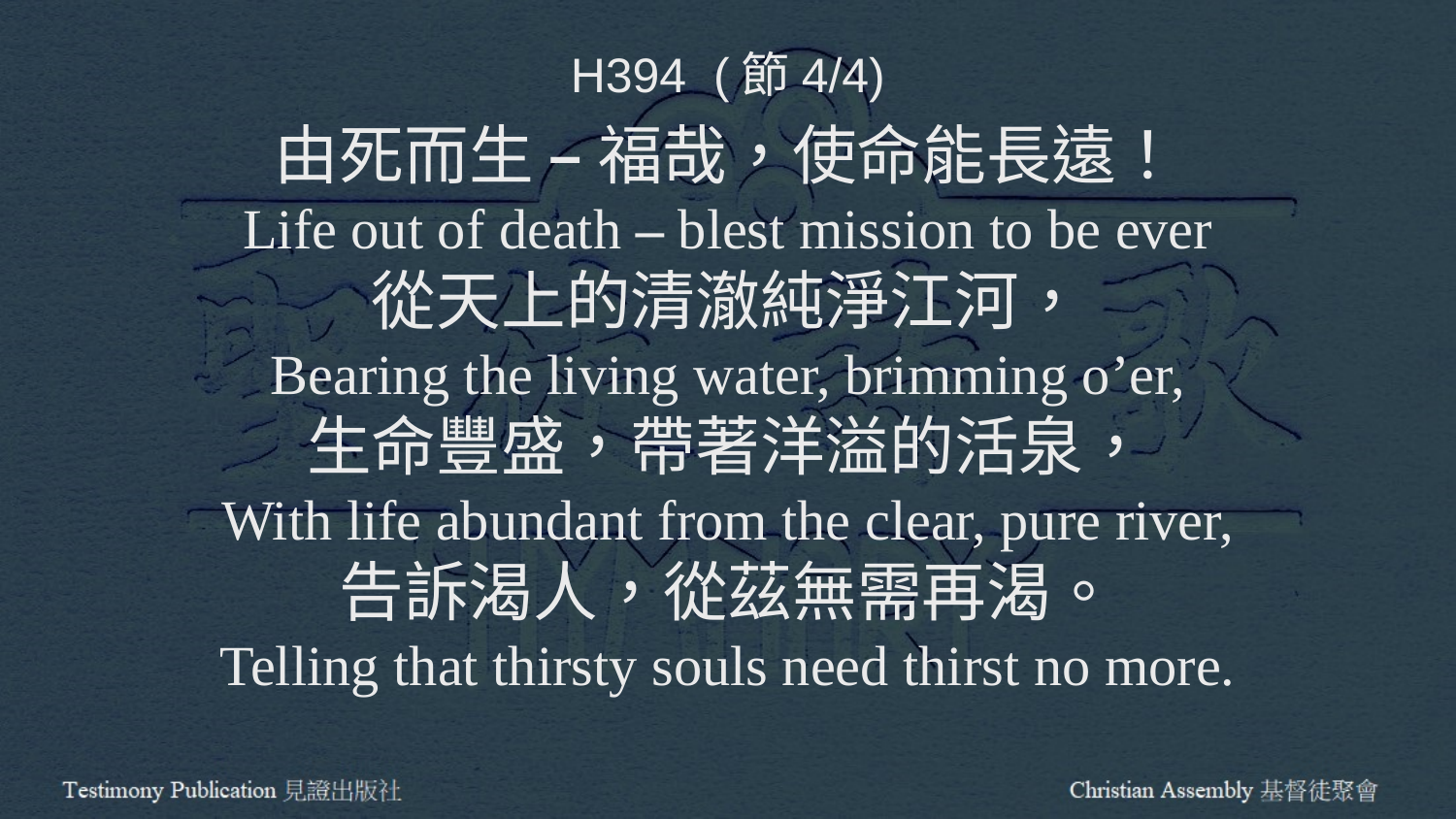

H394  (節4/4)
由死而生 – 福哉，使命能長遠！
Life out of death – blest mission to be ever
從天上的清澈純淨江河，
Bearing the living water, brimming o’er,
生命豐盛，帶著洋溢的活泉，
With life abundant from the clear, pure river,
告訴渴人，從茲無需再渴。
Telling that thirsty souls need thirst no more.